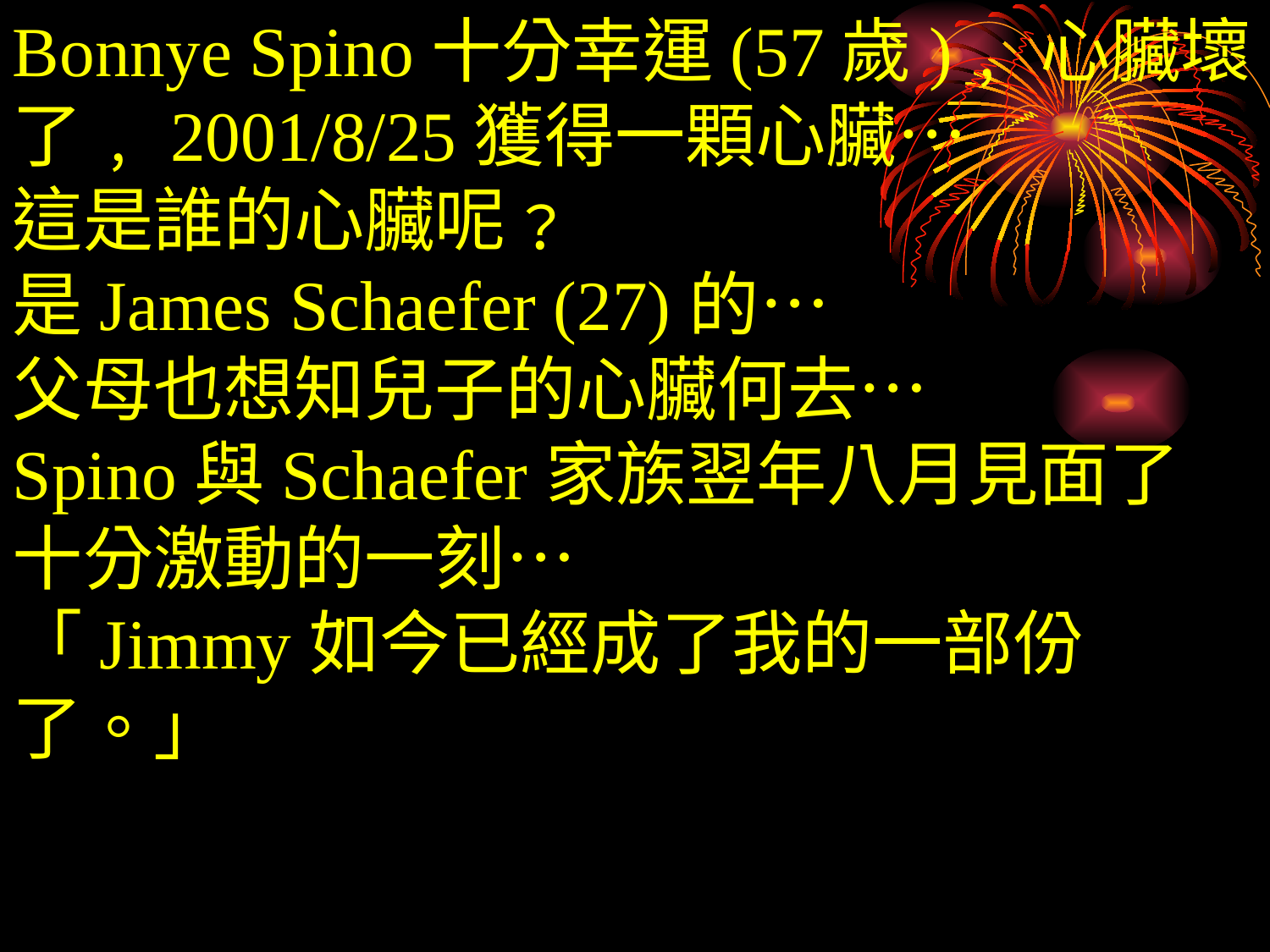

Bonnye Spino十分幸運(57歲)﹐心臟壞了﹐2001/8/25獲得一顆心臟…
這是誰的心臟呢﹖
是James Schaefer (27)的…
父母也想知兒子的心臟何去…
Spino與Schaefer家族翌年八月見面了
十分激動的一刻…
「Jimmy如今已經成了我的一部份了。」